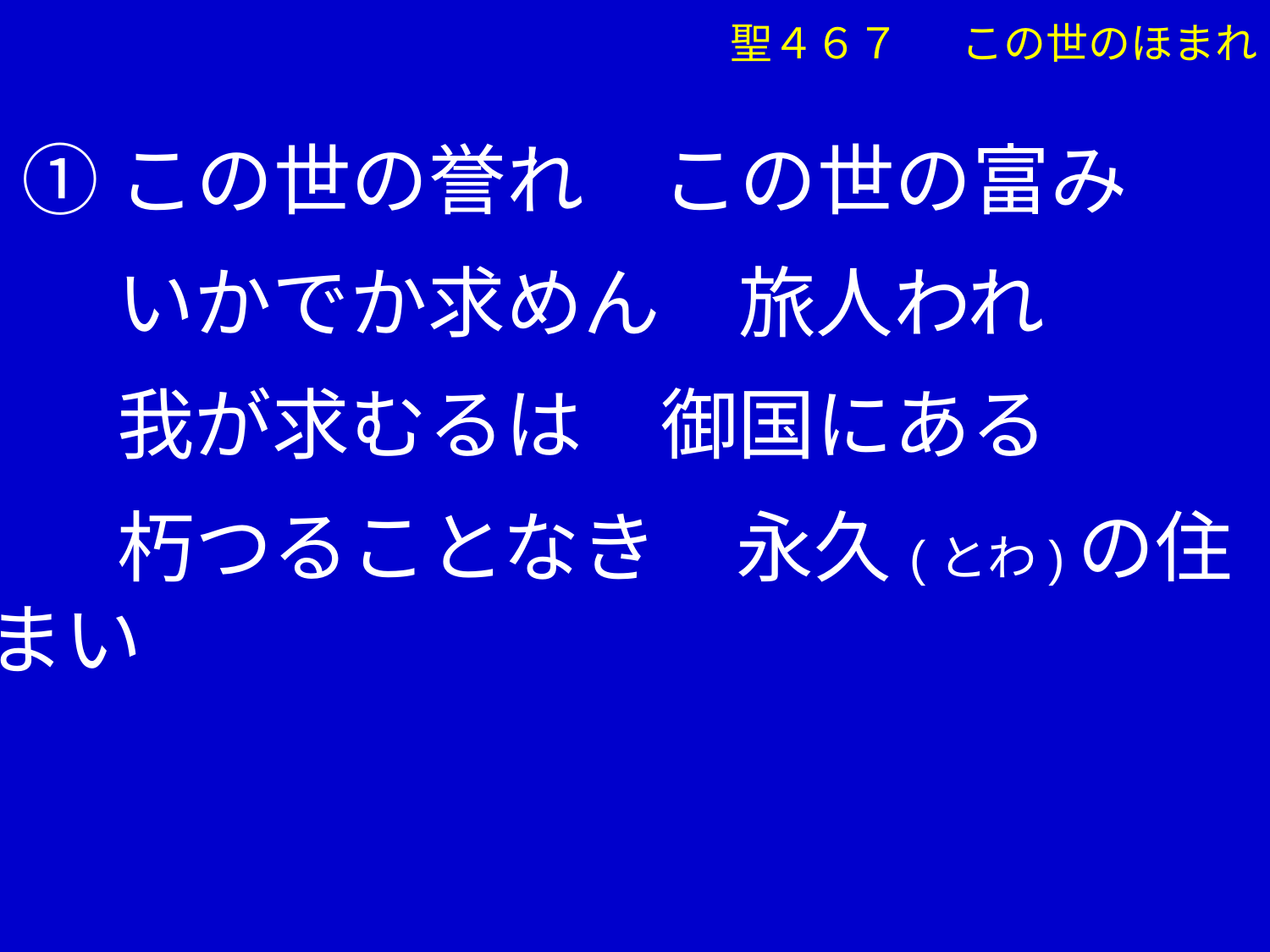

聖４６７  　この世のほまれ
  ①この世の誉れ　この世の富み
　   いかでか求めん　旅人われ
　   我が求むるは　御国にある
　   朽つることなき　永久(とわ)の住まい